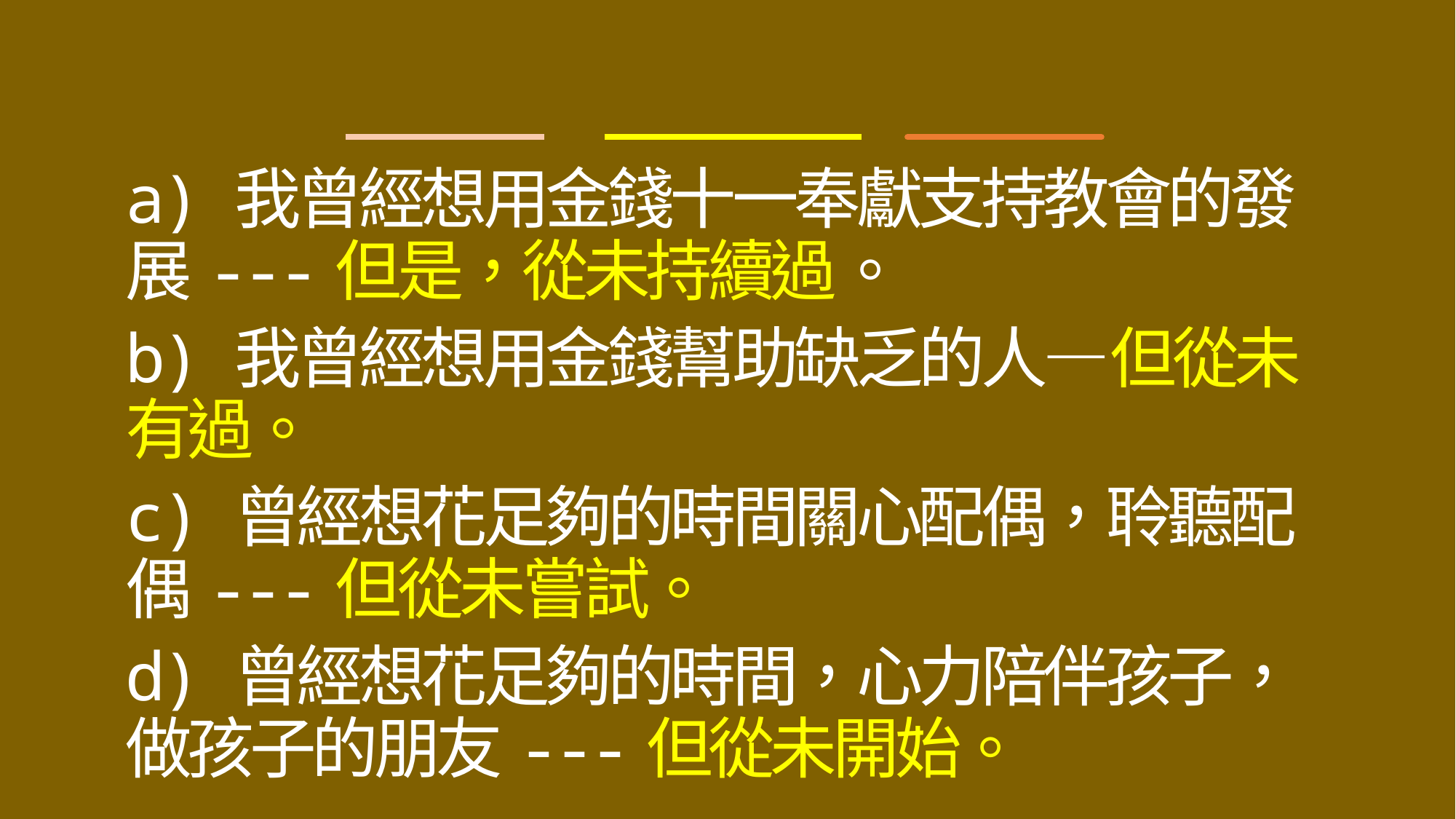

a)	我曾經想用金錢十一奉獻支持教會的發展---但是，從未持續過。
b)	我曾經想用金錢幫助缺乏的人—但從未有過。
c)	曾經想花足夠的時間關心配偶，聆聽配偶---但從未嘗試。
d)	曾經想花足夠的時間，心力陪伴孩子，做孩子的朋友---但從未開始。